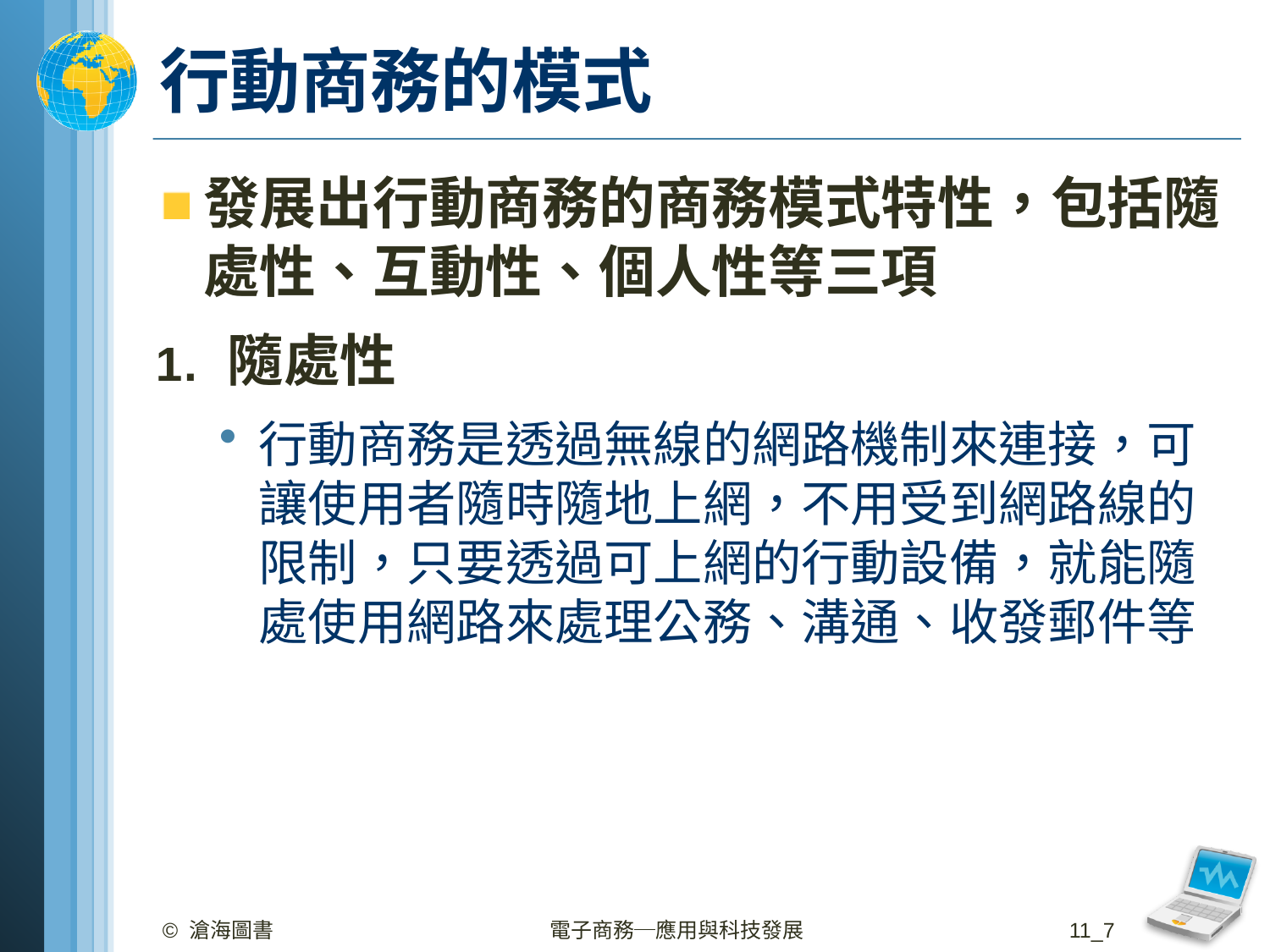

# 行動商務的模式
發展出行動商務的商務模式特性，包括隨處性、互動性、個人性等三項
隨處性
行動商務是透過無線的網路機制來連接，可讓使用者隨時隨地上網，不用受到網路線的限制，只要透過可上網的行動設備，就能隨處使用網路來處理公務、溝通、收發郵件等
© 滄海圖書
電子商務─應用與科技發展
11_7